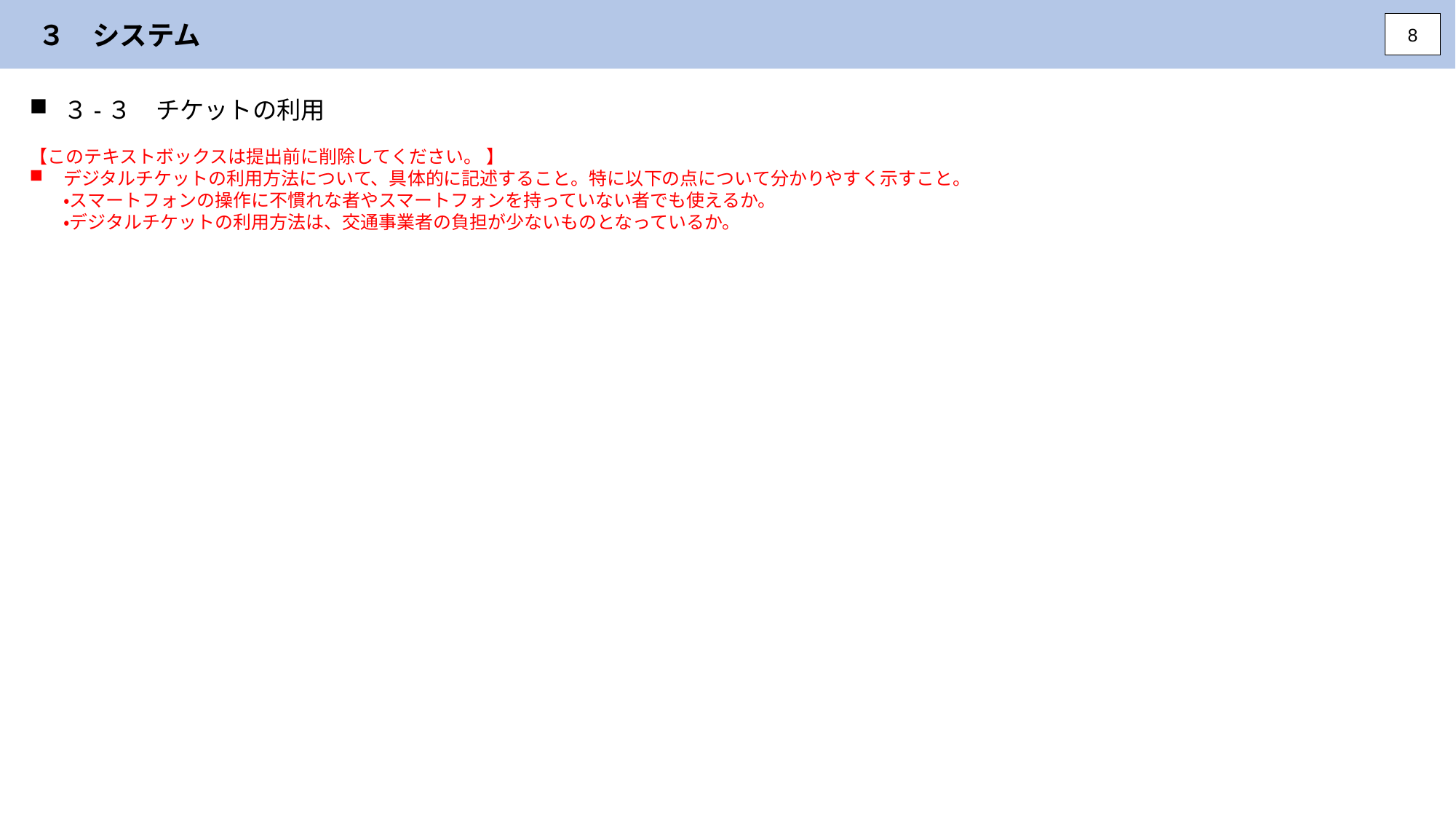

３　システム
8
３-３　チケットの利用
【このテキストボックスは提出前に削除してください。 】
デジタルチケットの利用方法について、具体的に記述すること。特に以下の点について分かりやすく示すこと。
・スマートフォンの操作に不慣れな者やスマートフォンを持っていない者でも使えるか。
・デジタルチケットの利用方法は、交通事業者の負担が少ないものとなっているか。